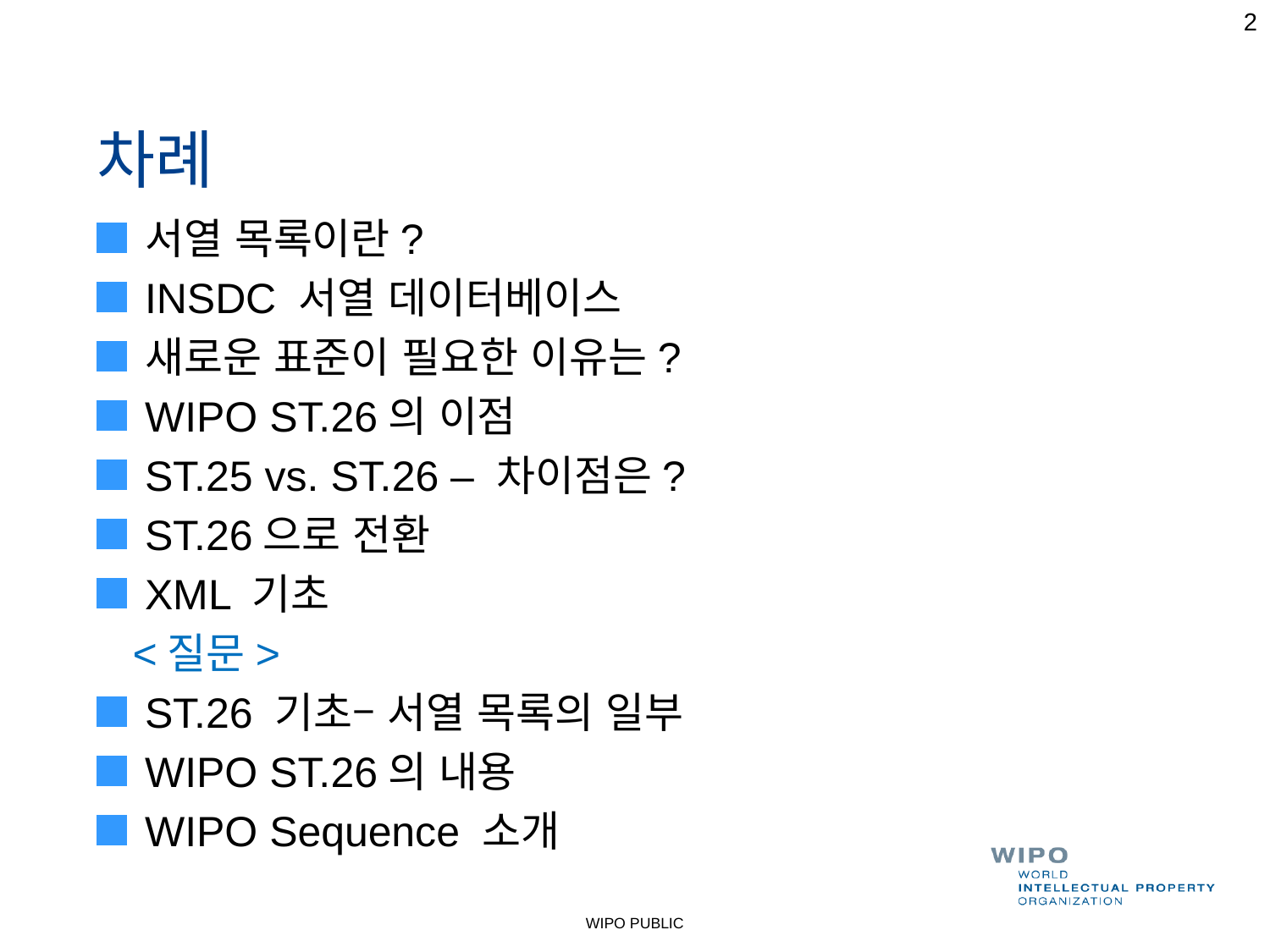

2
차례
서열 목록이란?
INSDC 서열 데이터베이스
새로운 표준이 필요한 이유는?
WIPO ST.26의 이점
ST.25 vs. ST.26 – 차이점은?
ST.26으로 전환
XML 기초
   <질문>
ST.26 기초– 서열 목록의 일부
WIPO ST.26의 내용
WIPO Sequence 소개